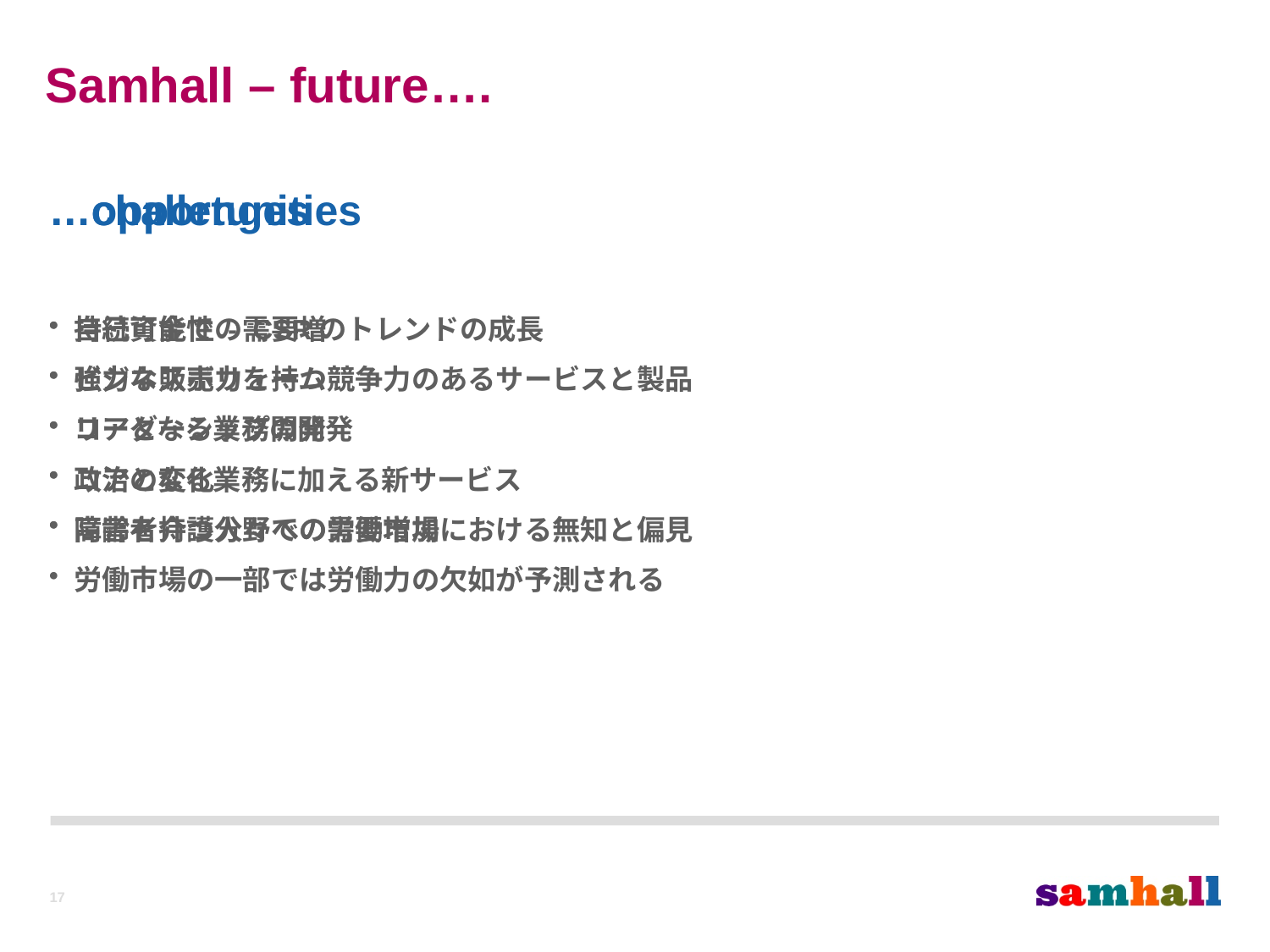

# Samhall – future….
…challenges

自己資金での需要増
ビジネスボリューム
リーダーシップ開発
政治の変化
障害を持つ人々への労働市場における無知と偏見

…opportunities

持続可能性 -  CSRのトレンドの成長
強力な販売力を持つ競争力のあるサービスと製品
コアとなる業務の開発
コアとなる業務に加える新サービス
高齢者介護分野での需要増加
労働市場の一部では労働力の欠如が予測される

17